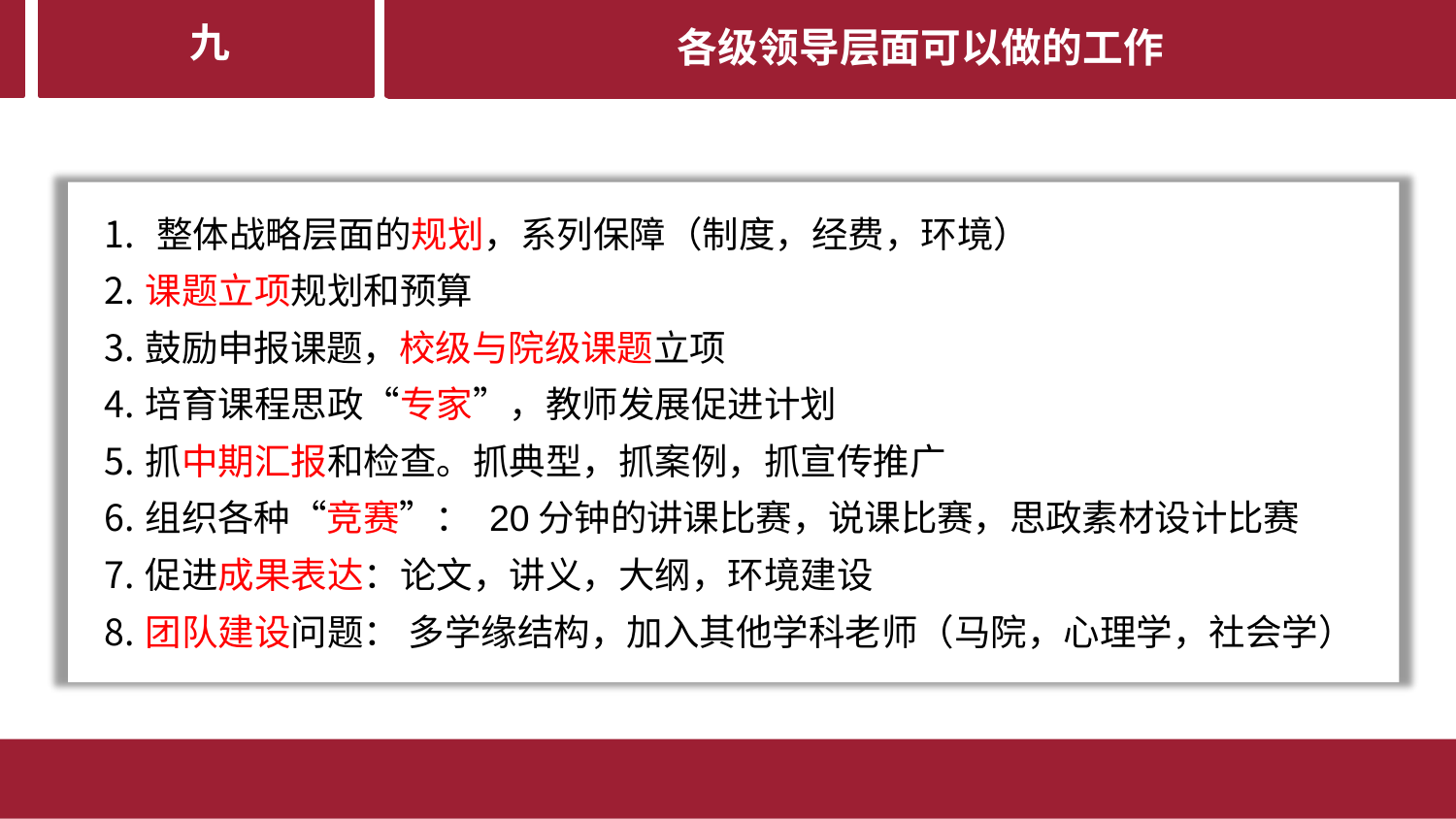

九
# 各级领导层面可以做的工作

整体战略层面的规划，系列保障（制度，经费，环境）
课题立项规划和预算
鼓励申报课题，校级与院级课题立项
培育课程思政“专家”，教师发展促进计划
抓中期汇报和检查。抓典型，抓案例，抓宣传推广
组织各种“竞赛”： 20分钟的讲课比赛，说课比赛，思政素材设计比赛
促进成果表达：论文，讲义，大纲，环境建设
团队建设问题： 多学缘结构，加入其他学科老师（马院，心理学，社会学）